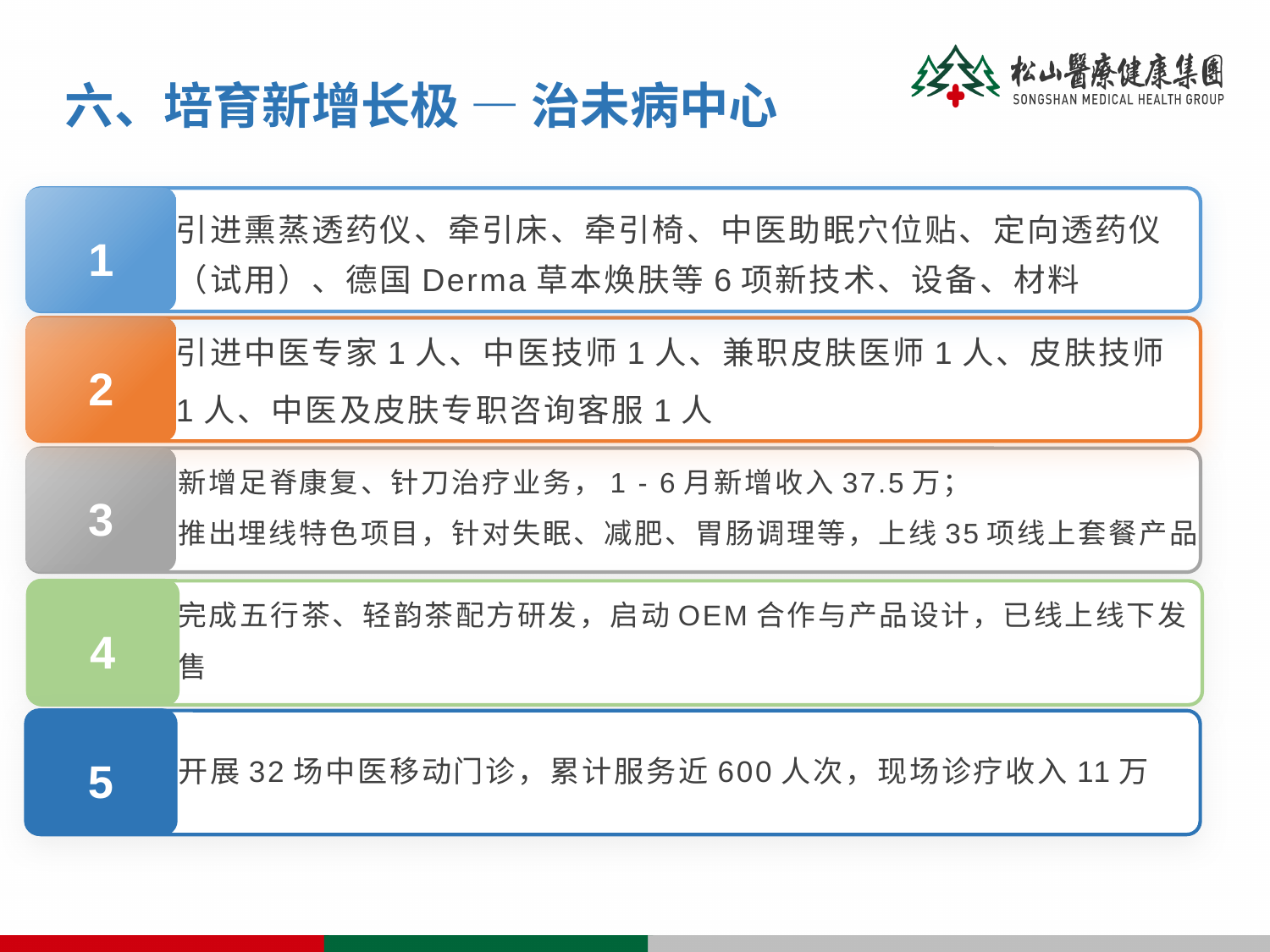

六、培育新增长极 — 治未病中心
1

引进熏蒸透药仪、牵引床、牵引椅、中医助眠穴位贴、定向透药仪（试用）、德国Derma草本焕肤等6项新技术、设备、材料
引进中医专家1人、中医技师1人、兼职皮肤医师1人、皮肤技师1人、中医及皮肤专职咨询客服1人
2

新增足脊康复、针刀治疗业务，1 - 6月新增收入37.5万；
推出埋线特色项目，针对失眠、减肥、胃肠调理等，上线35项线上套餐产品
3

完成五行茶、轻韵茶配方研发，启动OEM合作与产品设计，已线上线下发售
4

开展32场中医移动门诊，累计服务近600人次，现场诊疗收入11万
5